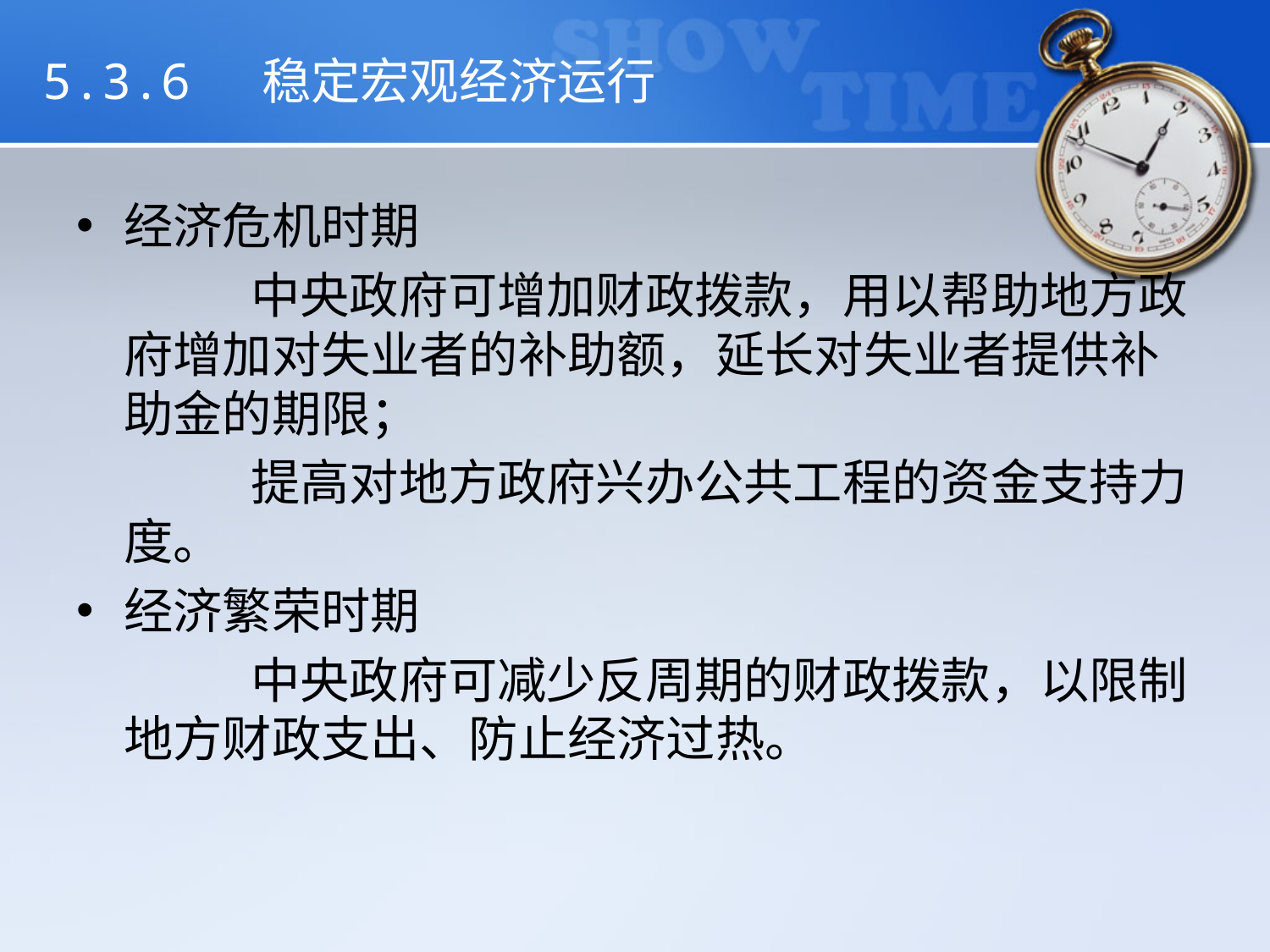

# 5.3.6  稳定宏观经济运行
经济危机时期
		中央政府可增加财政拨款，用以帮助地方政府增加对失业者的补助额，延长对失业者提供补助金的期限；
		提高对地方政府兴办公共工程的资金支持力度。
经济繁荣时期
		中央政府可减少反周期的财政拨款，以限制地方财政支出、防止经济过热。